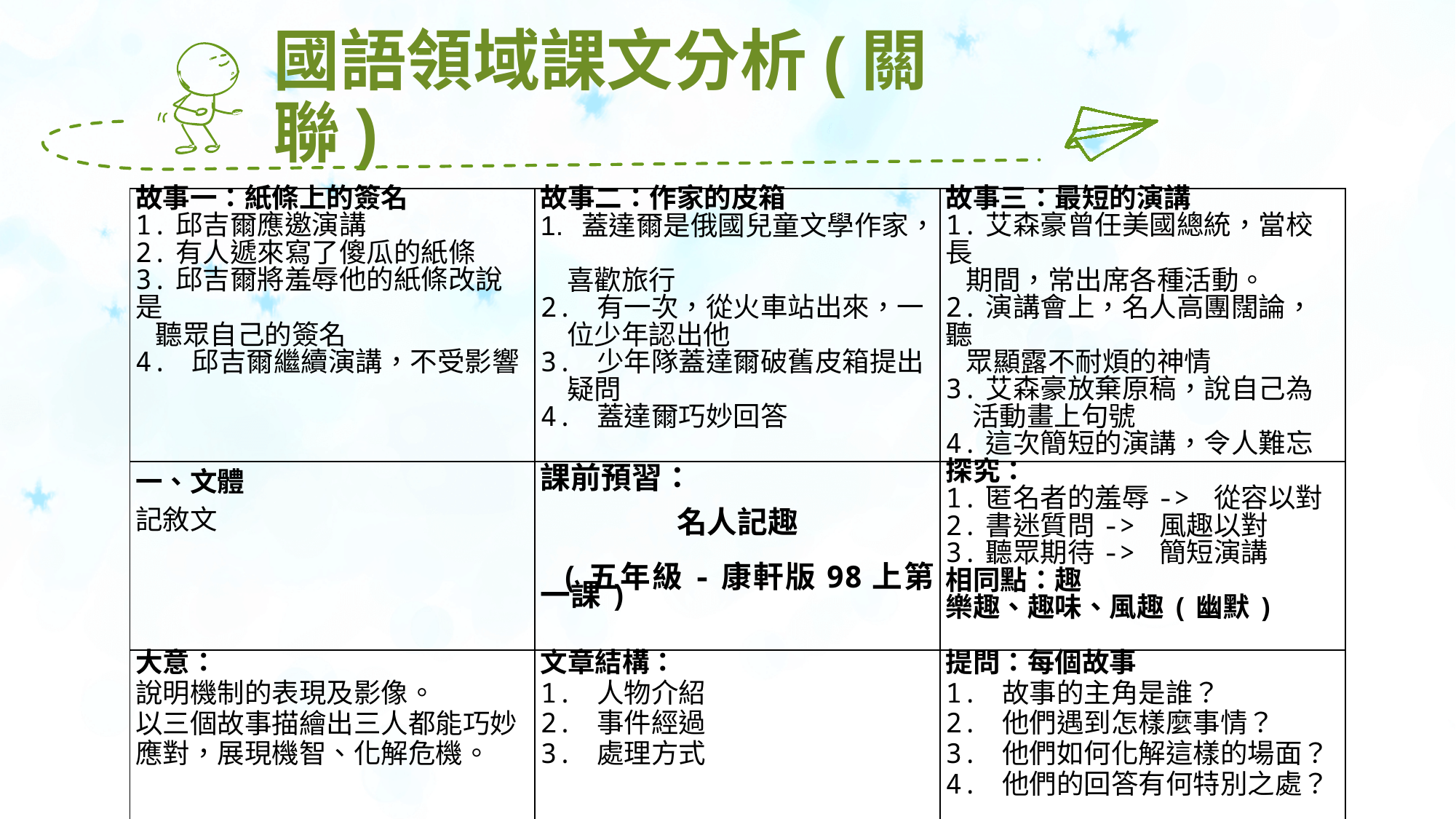

# 國語領域課文分析(關聯)

| 故事一：紙條上的簽名 1.邱吉爾應邀演講 2.有人遞來寫了傻瓜的紙條 3.邱吉爾將羞辱他的紙條改說是 聽眾自己的簽名 4. 邱吉爾繼續演講，不受影響 | 故事二：作家的皮箱 蓋達爾是俄國兒童文學作家， 喜歡旅行 2. 有一次，從火車站出來，一 位少年認出他 3. 少年隊蓋達爾破舊皮箱提出 疑問 4. 蓋達爾巧妙回答 | 故事三：最短的演講 1.艾森豪曾任美國總統，當校長 期間，常出席各種活動。 2.演講會上，名人高團闊論，聽 眾顯露不耐煩的神情 3.艾森豪放棄原稿，說自己為 活動畫上句號 4.這次簡短的演講，令人難忘 |
| --- | --- | --- |
| 一、文體 記敘文 | 課前預習： 名人記趣 (五年級-康軒版98上第一課) | 探究： 1.匿名者的羞辱-> 從容以對 2.書迷質問-> 風趣以對 3.聽眾期待-> 簡短演講 相同點：趣 樂趣、趣味、風趣(幽默) |
| 大意： 說明機制的表現及影像。 以三個故事描繪出三人都能巧妙應對，展現機智、化解危機。 | 文章結構： 1. 人物介紹 2. 事件經過 3. 處理方式 | 提問：每個故事 1. 故事的主角是誰？ 2. 他們遇到怎樣麼事情？ 3. 他們如何化解這樣的場面？ 4. 他們的回答有何特別之處？ |